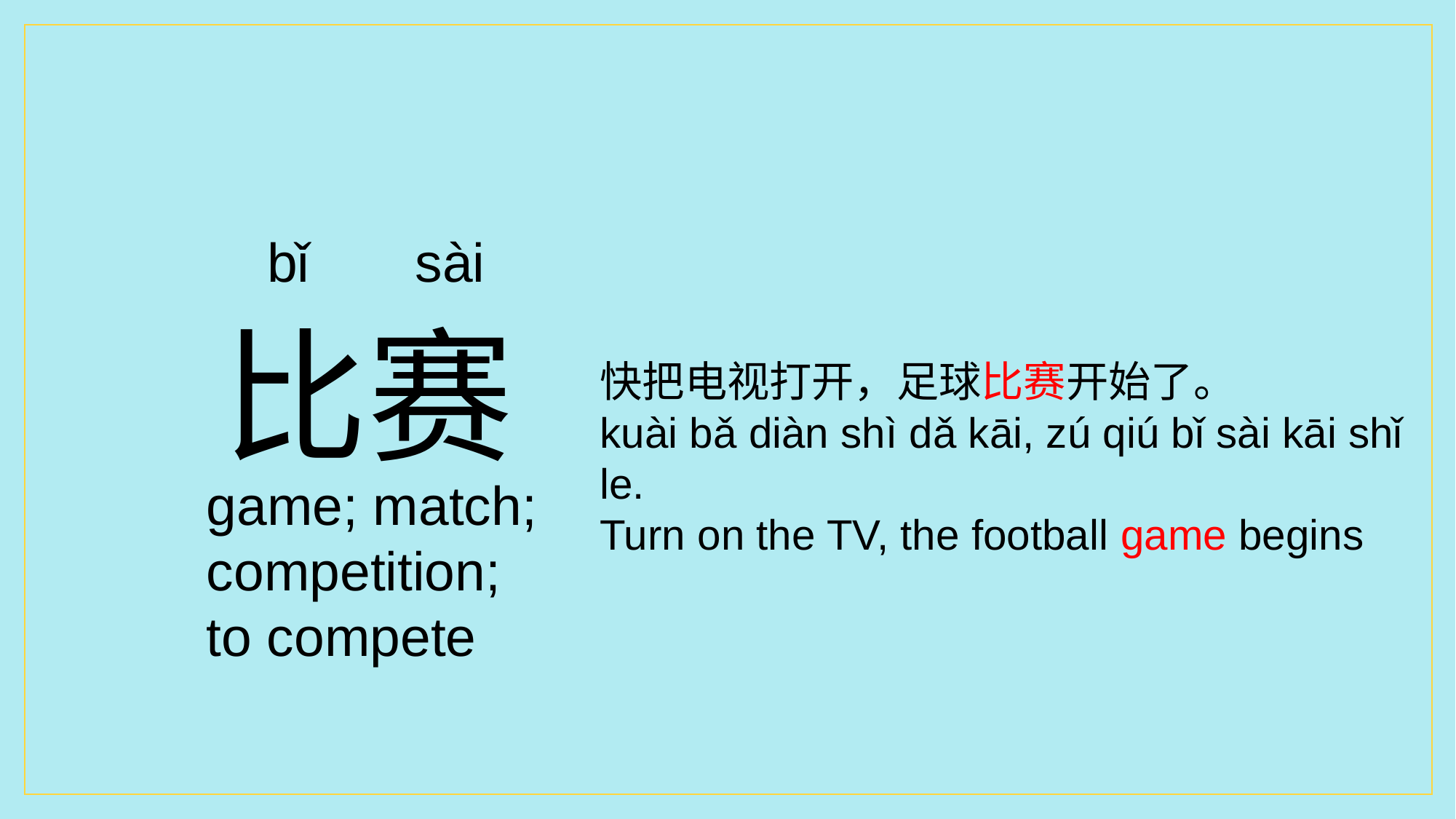

bǐ       sài
比赛
快把电视打开，足球比赛开始了。
kuài bǎ diàn shì dǎ kāi, zú qiú bǐ sài kāi shǐ le.
Turn on the TV, the football game begins
game; match;
competition;
to compete